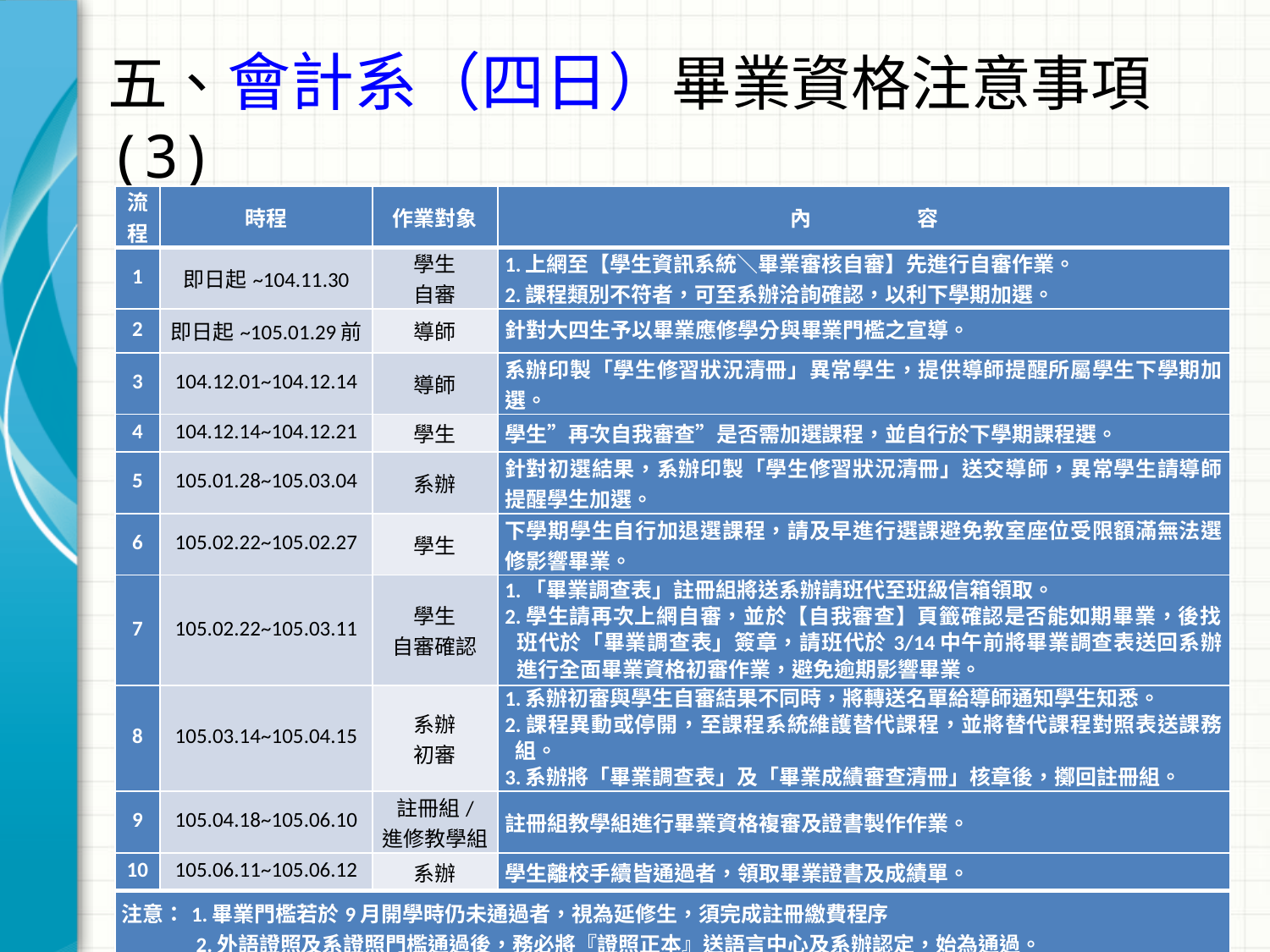

# 五、會計系（四日）畢業資格注意事項(3)
| 流程 | 時程 | 作業對象 | 內　　　　　容 |
| --- | --- | --- | --- |
| 1 | 即日起~104.11.30 | 學生 自審 | 1.上網至【學生資訊系統＼畢業審核自審】先進行自審作業。 2.課程類別不符者，可至系辦洽詢確認，以利下學期加選。 |
| 2 | 即日起~105.01.29前 | 導師 | 針對大四生予以畢業應修學分與畢業門檻之宣導。 |
| 3 | 104.12.01~104.12.14 | 導師 | 系辦印製「學生修習狀況清冊」異常學生，提供導師提醒所屬學生下學期加選。 |
| 4 | 104.12.14~104.12.21 | 學生 | 學生”再次自我審查”是否需加選課程，並自行於下學期課程選。 |
| 5 | 105.01.28~105.03.04 | 系辦 | 針對初選結果，系辦印製「學生修習狀況清冊」送交導師，異常學生請導師提醒學生加選。 |
| 6 | 105.02.22~105.02.27 | 學生 | 下學期學生自行加退選課程，請及早進行選課避免教室座位受限額滿無法選修影響畢業。 |
| 7 | 105.02.22~105.03.11 | 學生 自審確認 | 1.「畢業調查表」註冊組將送系辦請班代至班級信箱領取。 2.學生請再次上網自審，並於【自我審查】頁籤確認是否能如期畢業，後找班代於「畢業調查表」簽章，請班代於3/14中午前將畢業調查表送回系辦進行全面畢業資格初審作業，避免逾期影響畢業。 |
| 8 | 105.03.14~105.04.15 | 系辦 初審 | 1.系辦初審與學生自審結果不同時，將轉送名單給導師通知學生知悉。 2.課程異動或停開，至課程系統維護替代課程，並將替代課程對照表送課務組。 3.系辦將「畢業調查表」及「畢業成績審查清冊」核章後，擲回註冊組。 |
| 9 | 105.04.18~105.06.10 | 註冊組/ 進修教學組 | 註冊組教學組進行畢業資格複審及證書製作作業。 |
| 10 | 105.06.11~105.06.12 | 系辦 | 學生離校手續皆通過者，領取畢業證書及成績單。 |
| 注意：1.畢業門檻若於9月開學時仍未通過者，視為延修生，須完成註冊繳費程序 2.外語證照及系證照門檻通過後，務必將『證照正本』送語言中心及系辦認定，始為通過。 |  |  |  |

8